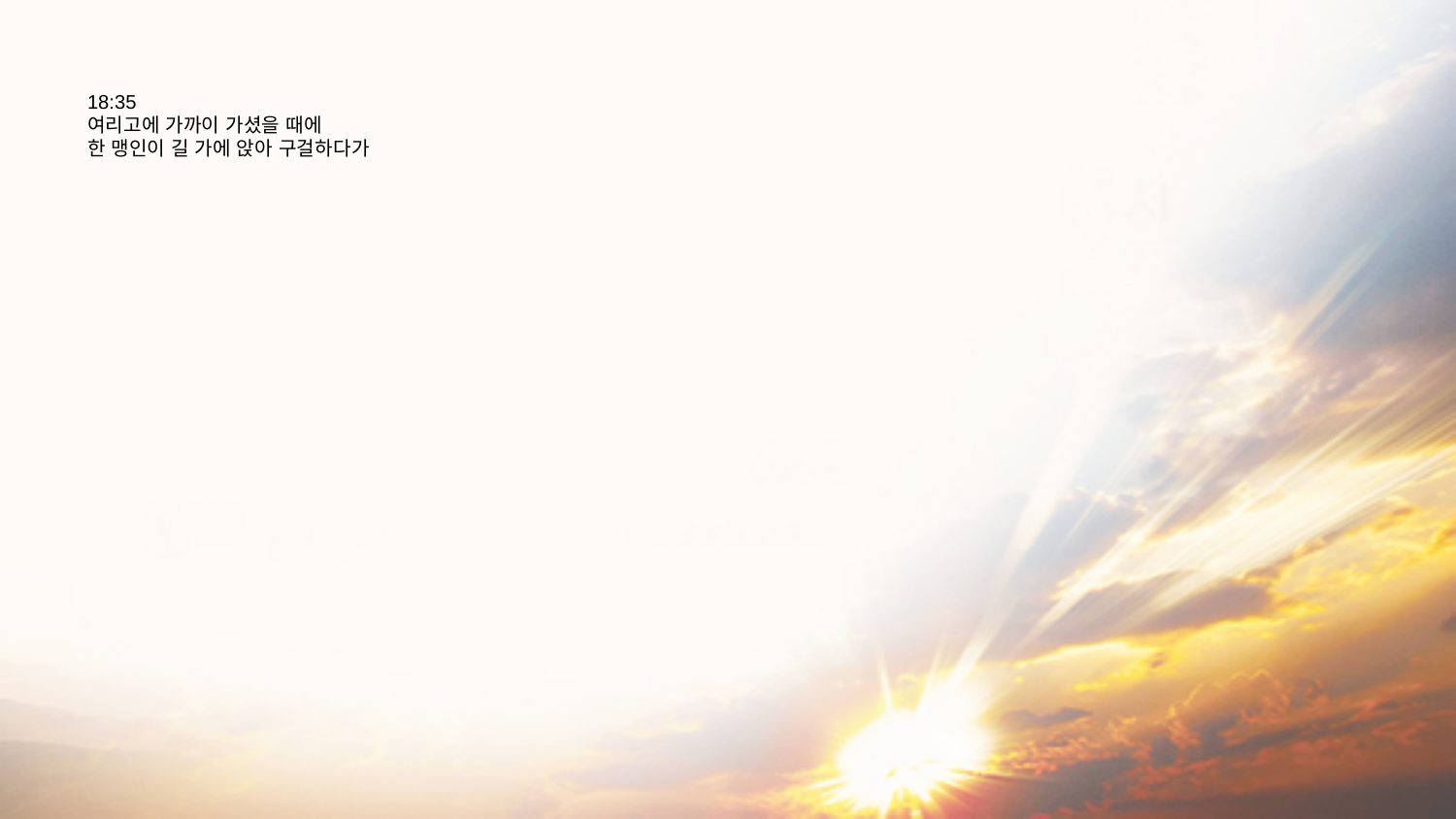

# 18:35 여리고에 가까이 가셨을 때에 한 맹인이 길 가에 앉아 구걸하다가